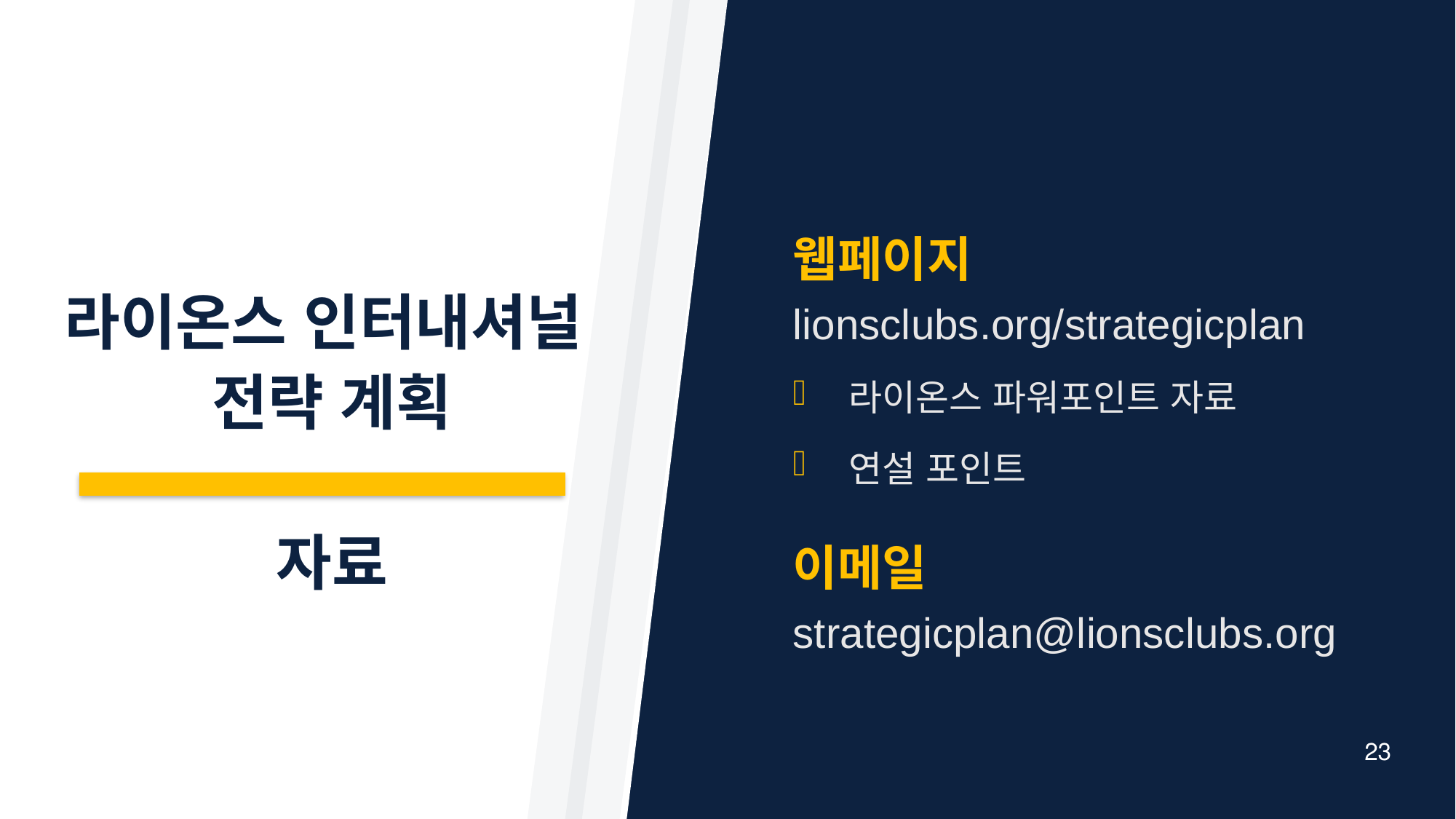

# 라이온스 인터내셔널 전략 계획 자료
웹페이지
lionsclubs.org/strategicplan
라이온스 파워포인트 자료
연설 포인트
이메일
strategicplan@lionsclubs.org